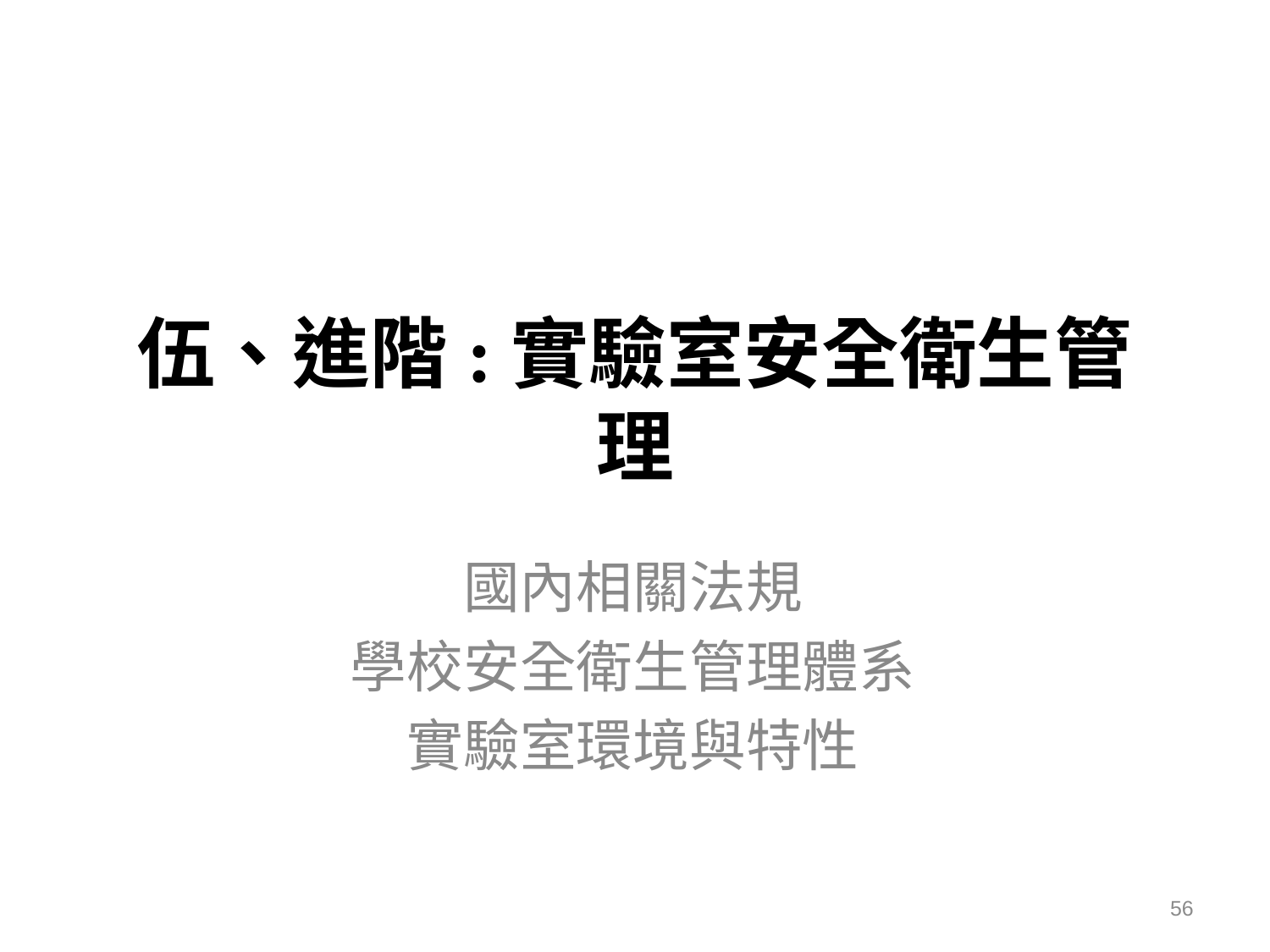

# 伍、進階:實驗室安全衛生管理
國內相關法規
學校安全衛生管理體系
實驗室環境與特性
56